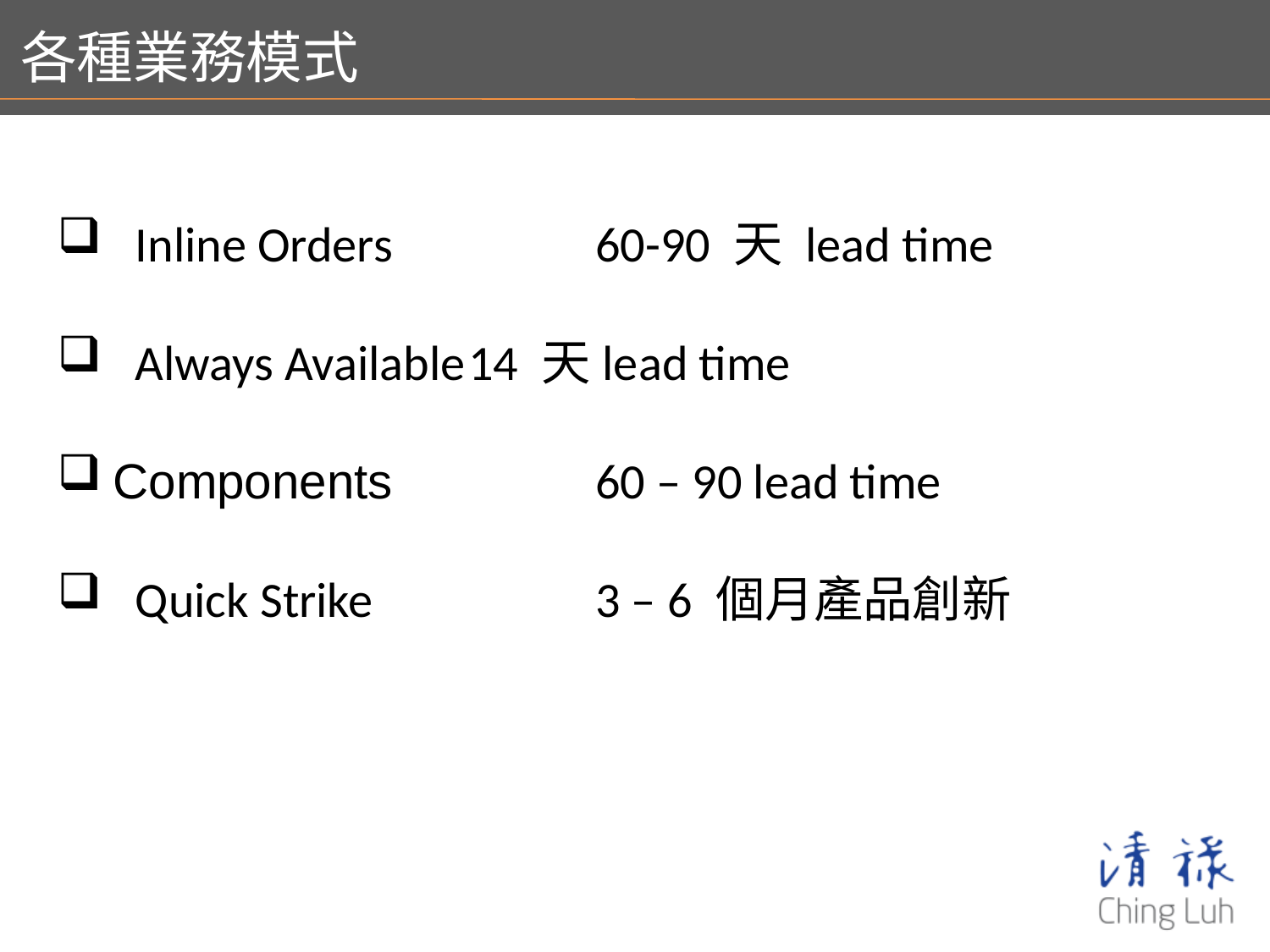

各種業務模式
   Inline Orders		60-90 天 lead time

   Always Available	14 天lead time

 Components 		60 – 90 lead time

   Quick Strike		3 – 6 個月產品創新